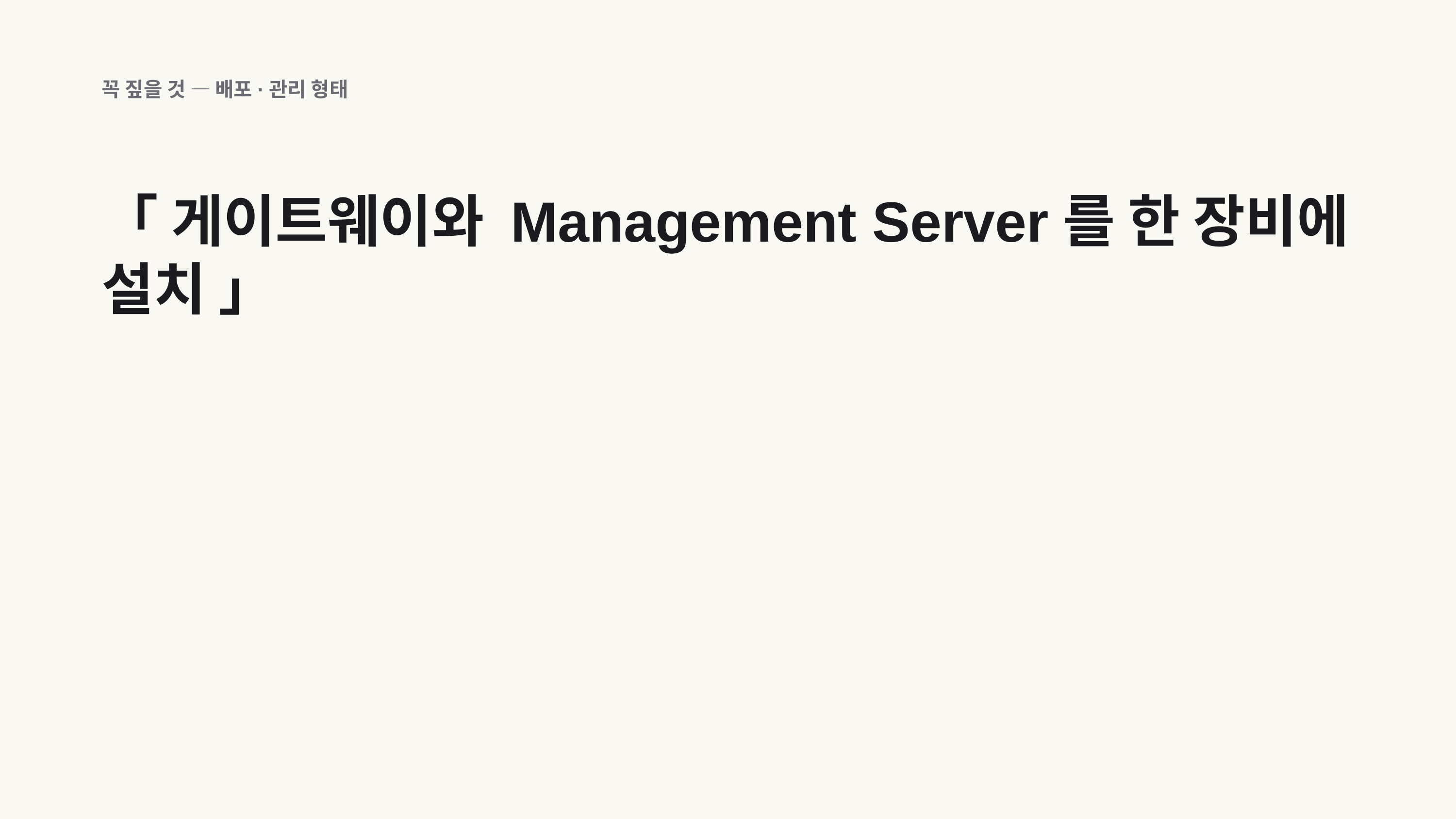

꼭 짚을 것 — 배포·관리 형태
「 게이트웨이와 Management Server를 한 장비에 설치 」